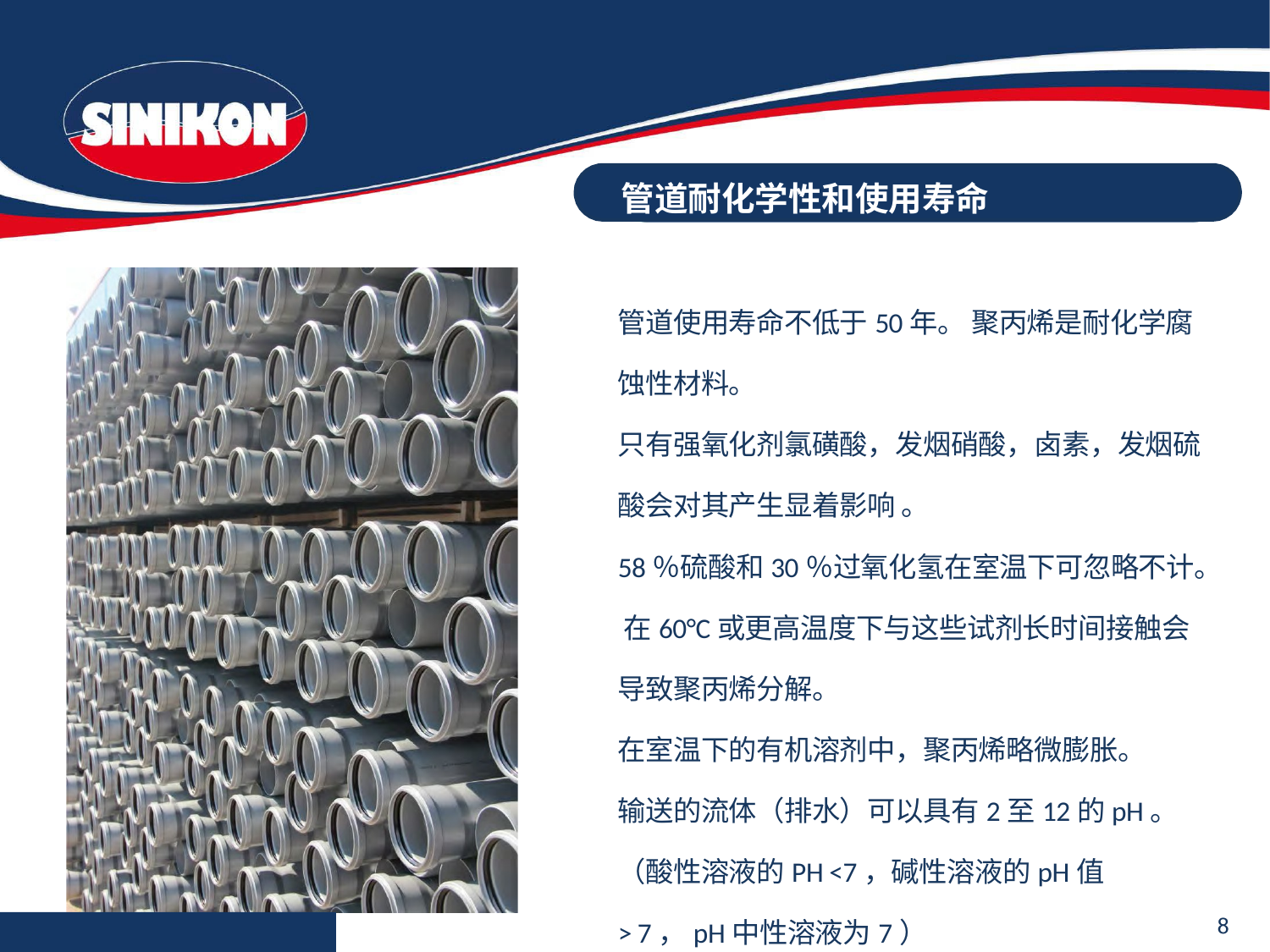

# 管道耐化学性和使用寿命

管道使用寿命不低于50年。 聚丙烯是耐化学腐蚀性材料。
只有强氧化剂氯磺酸，发烟硝酸，卤素，发烟硫酸会对其产生显着影响 。
58％硫酸和30％过氧化氢在室温下可忽略不计。 在60°C或更高温度下与这些试剂长时间接触会导致聚丙烯分解。
在室温下的有机溶剂中，聚丙烯略微膨胀。
输送的流体（排水）可以具有2至12的pH。
（酸性溶液的PH <7，碱性溶液的pH值
> 7，pH中性溶液为7）

8